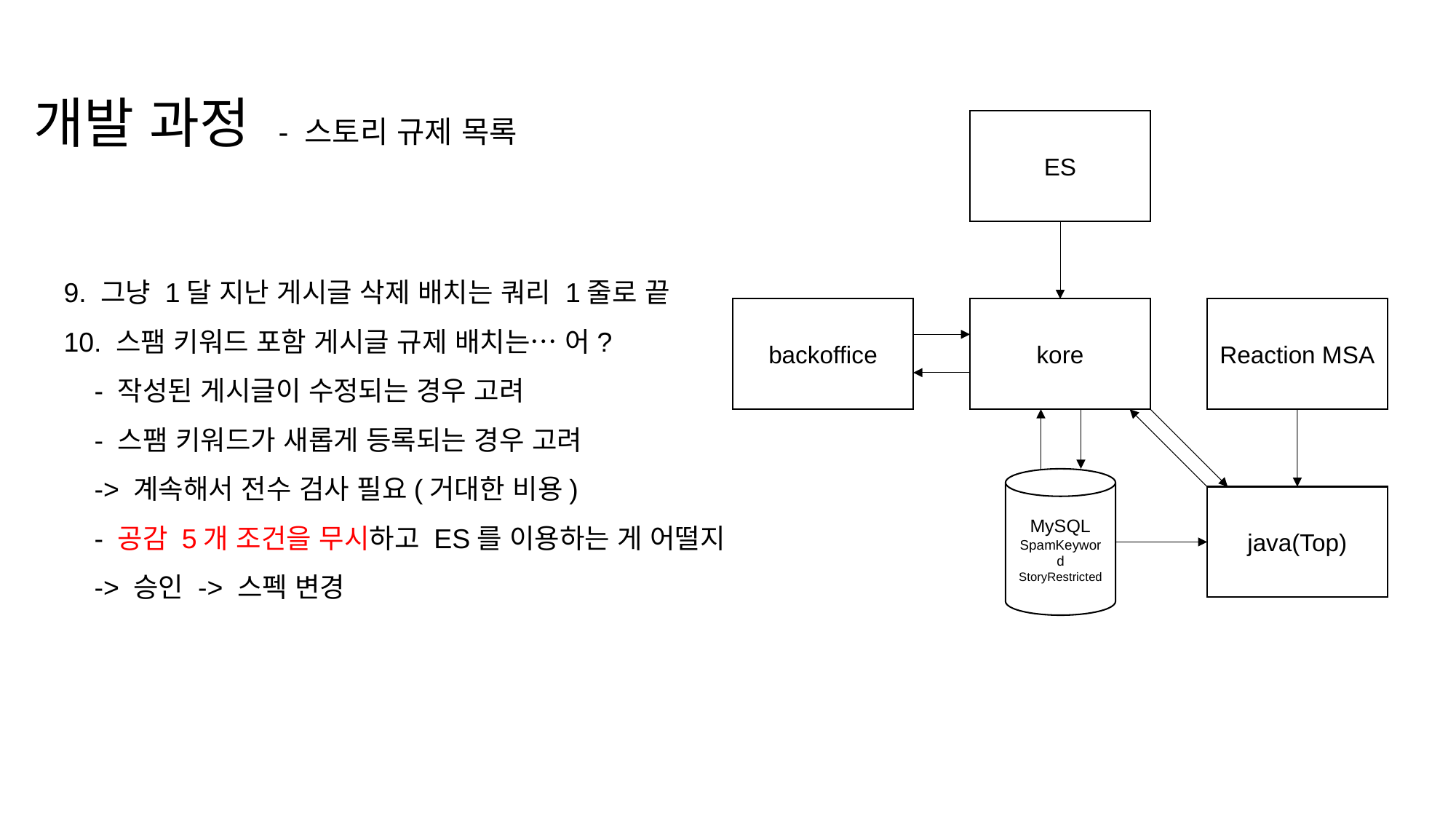

개발 과정 - 스토리 규제 목록
ES
backoffice
kore
MySQL
SpamKeyword
StoryRestricted
java(Top)
Reaction MSA
9. 그냥 1달 지난 게시글 삭제 배치는 쿼리 1줄로 끝
10. 스팸 키워드 포함 게시글 규제 배치는… 어?
    - 작성된 게시글이 수정되는 경우 고려
    - 스팸 키워드가 새롭게 등록되는 경우 고려
    -> 계속해서 전수 검사 필요(거대한 비용)
    - 공감 5개 조건을 무시하고 ES를 이용하는 게 어떨지
    -> 승인 -> 스펙 변경